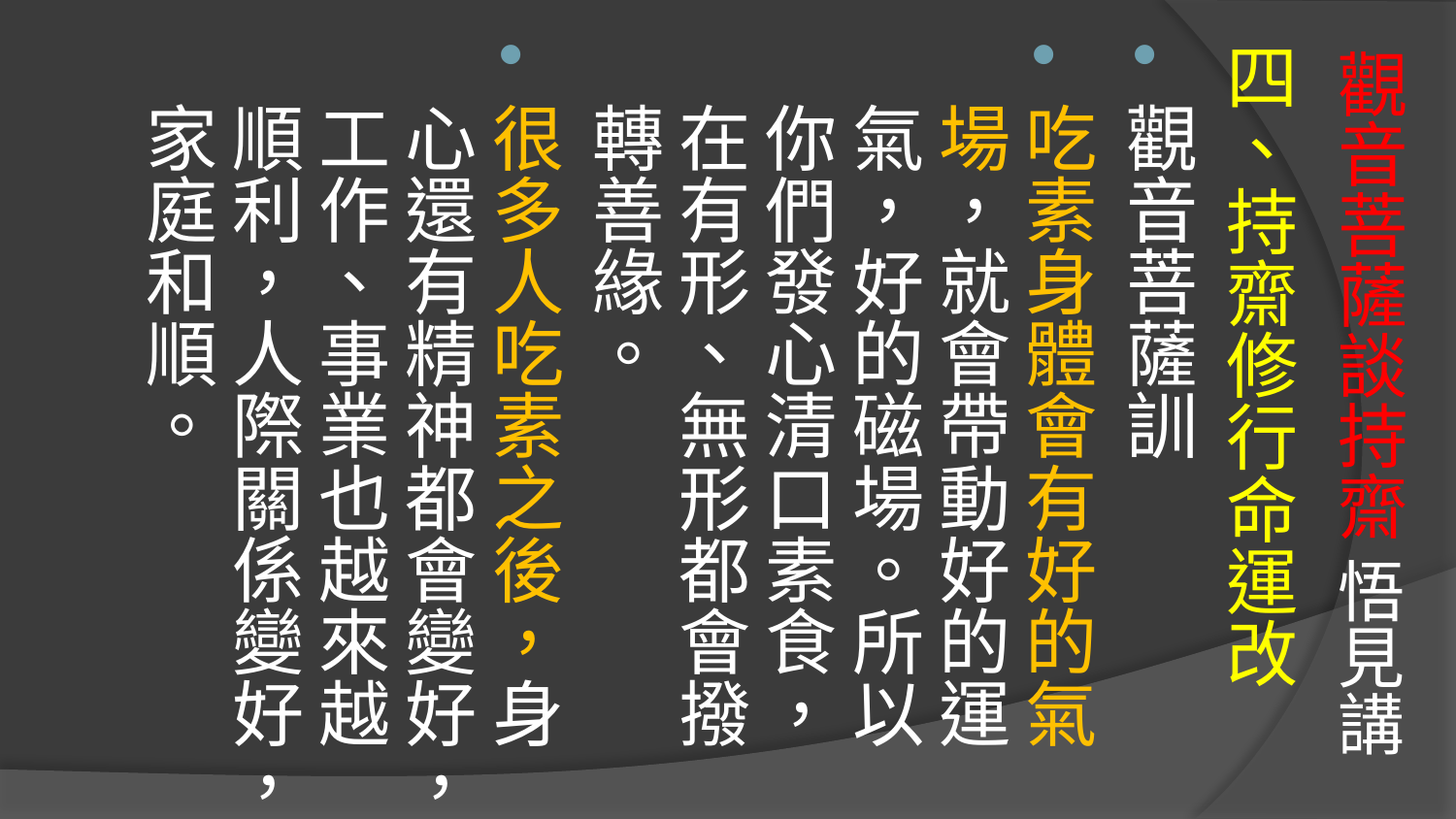

# 觀音菩薩談持齋 悟見講
四、持齋修行命運改
觀音菩薩訓
吃素身體會有好的氣場，就會帶動好的運氣，好的磁場。所以你們發心清口素食，在有形、無形都會撥轉善緣。
很多人吃素之後，身心還有精神都會變好，工作、事業也越來越順利，人際關係變好，家庭和順。